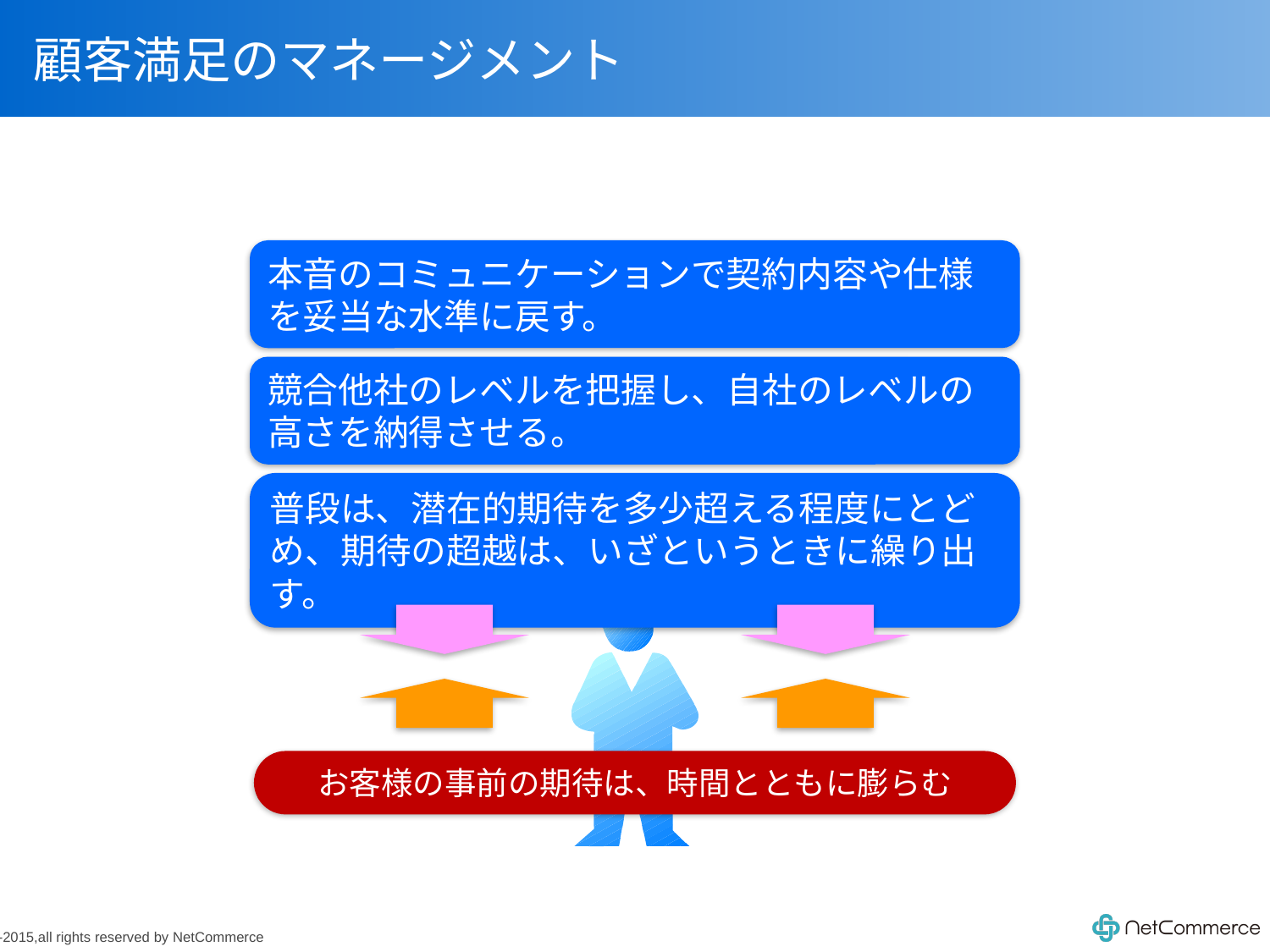

# 顧客満足のマネージメント
本音のコミュニケーションで契約内容や仕様を妥当な水準に戻す。
競合他社のレベルを把握し、自社のレベルの高さを納得させる。
普段は、潜在的期待を多少超える程度にとどめ、期待の超越は、いざというときに繰り出す。

お客様の事前の期待は、時間とともに膨らむ